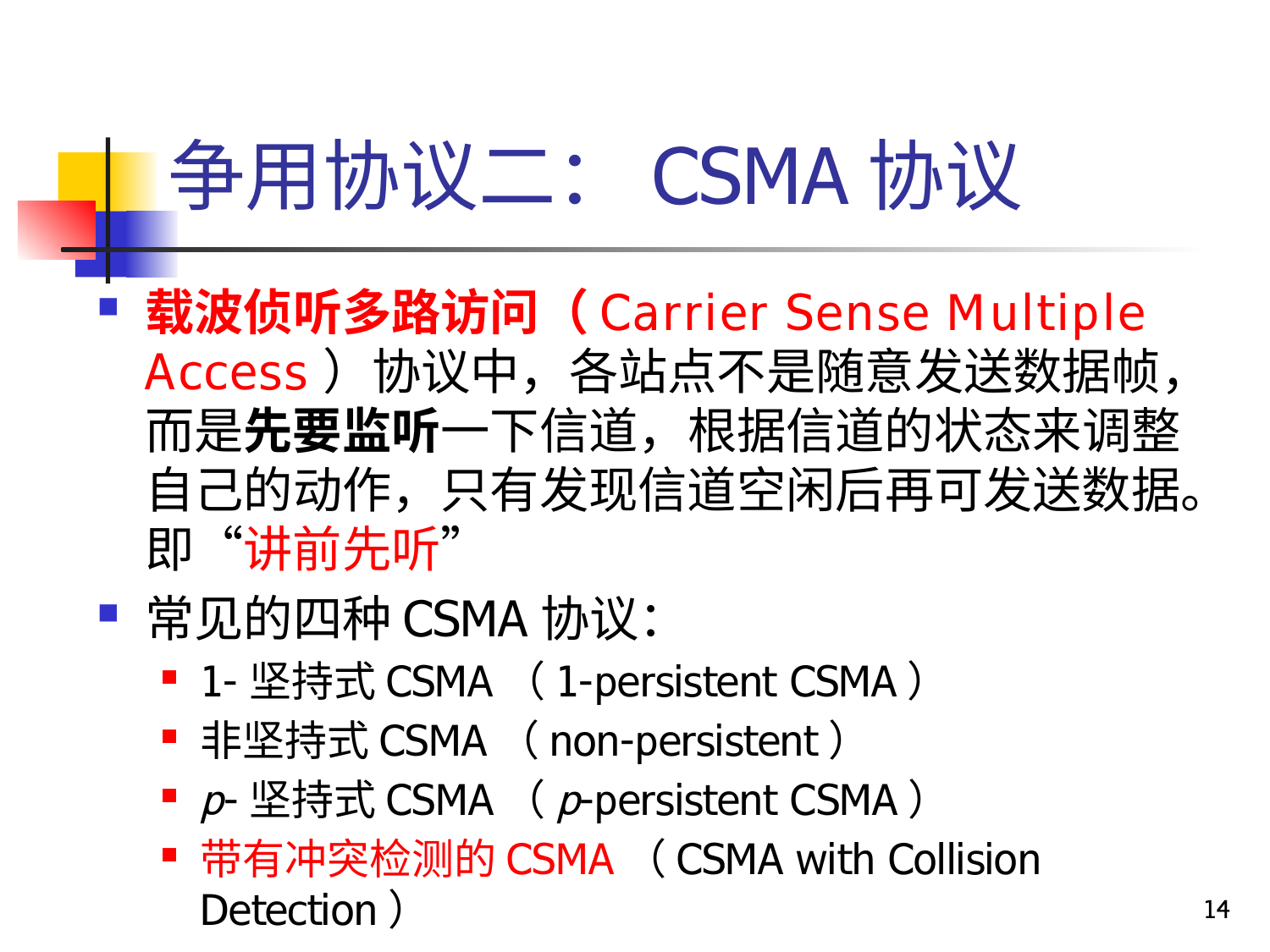

# 争用协议二：CSMA协议
载波侦听多路访问（Carrier Sense Multiple Access）协议中，各站点不是随意发送数据帧，而是先要监听一下信道，根据信道的状态来调整自己的动作，只有发现信道空闲后再可发送数据。即“讲前先听”
常见的四种CSMA协议：
1-坚持式CSMA（1-persistent CSMA）
非坚持式CSMA（non-persistent）
p-坚持式CSMA（p-persistent CSMA）
带有冲突检测的CSMA（CSMA with Collision Detection）
14